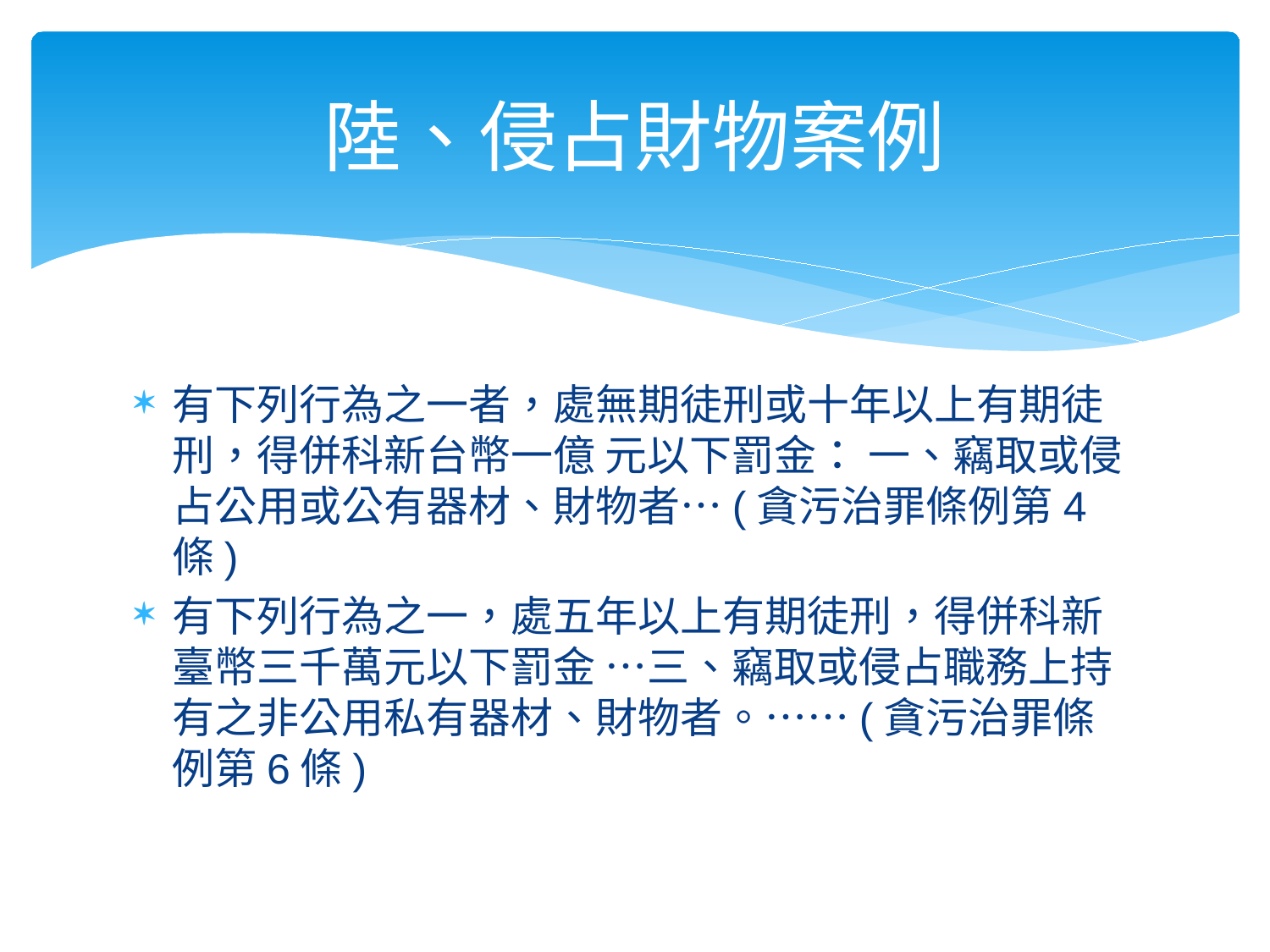

# 陸、侵占財物案例
有下列行為之一者，處無期徒刑或十年以上有期徒刑，得併科新台幣一億 元以下罰金： 一、竊取或侵占公用或公有器材、財物者…(貪污治罪條例第4條)
有下列行為之一，處五年以上有期徒刑，得併科新臺幣三千萬元以下罰金 …三、竊取或侵占職務上持有之非公用私有器材、財物者。……(貪污治罪條例第6條)